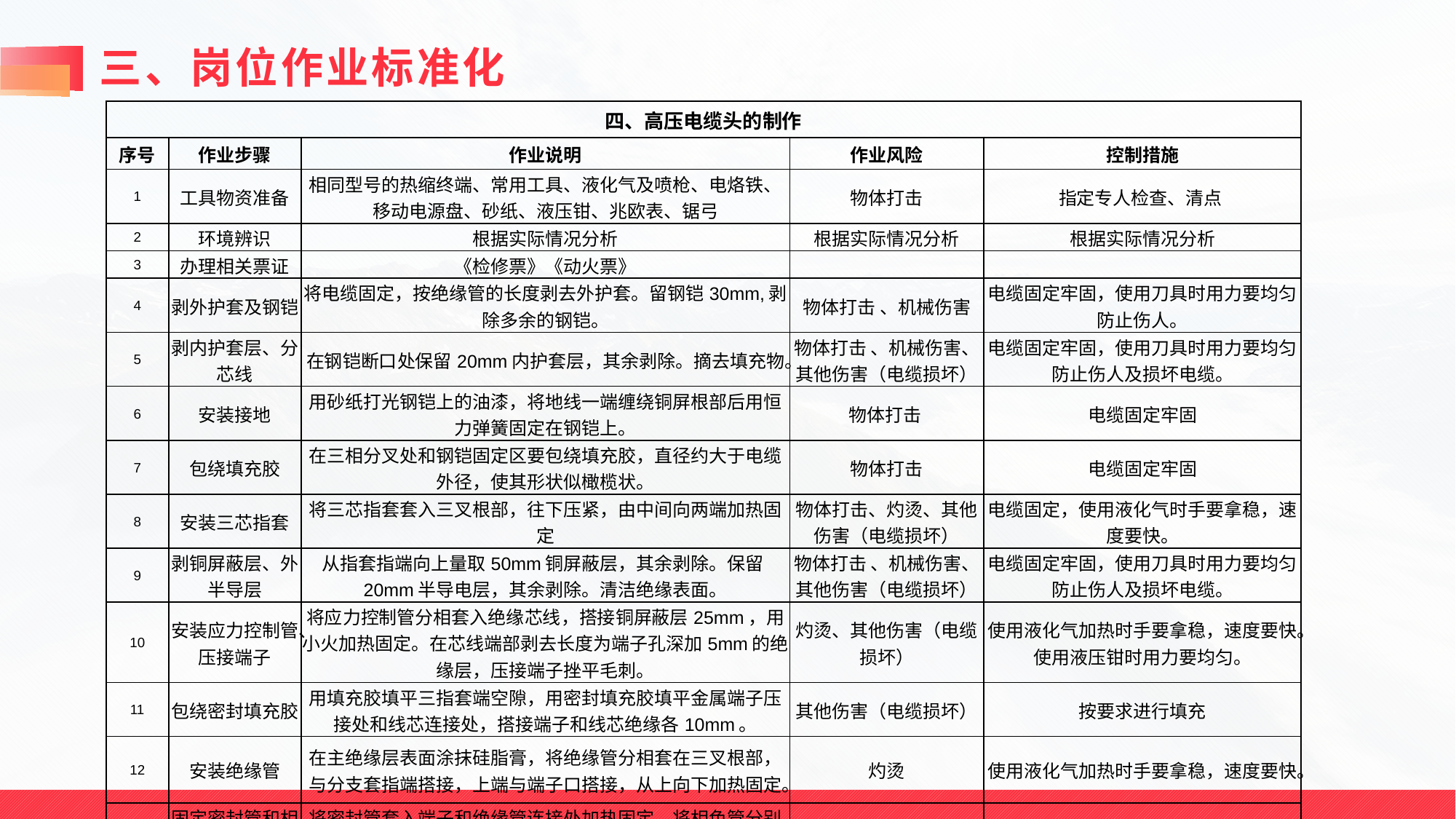

# 三、岗位作业标准化
| 四、高压电缆头的制作 |  |  |  |  |
| --- | --- | --- | --- | --- |
| 序号 | 作业步骤 | 作业说明 | 作业风险 | 控制措施 |
| 1 | 工具物资准备 | 相同型号的热缩终端、常用工具、液化气及喷枪、电烙铁、移动电源盘、砂纸、液压钳、兆欧表、锯弓 | 物体打击 | 指定专人检查、清点 |
| 2 | 环境辨识 | 根据实际情况分析 | 根据实际情况分析 | 根据实际情况分析 |
| 3 | 办理相关票证 | 《检修票》《动火票》 |  |  |
| 4 | 剥外护套及钢铠 | 将电缆固定，按绝缘管的长度剥去外护套。留钢铠30mm,剥除多余的钢铠。 | 物体打击 、机械伤害 | 电缆固定牢固，使用刀具时用力要均匀防止伤人。 |
| 5 | 剥内护套层、分芯线 | 在钢铠断口处保留20mm内护套层，其余剥除。摘去填充物。 | 物体打击 、机械伤害、其他伤害（电缆损坏） | 电缆固定牢固，使用刀具时用力要均匀防止伤人及损坏电缆。 |
| 6 | 安装接地 | 用砂纸打光钢铠上的油漆，将地线一端缠绕铜屏根部后用恒力弹簧固定在钢铠上。 | 物体打击 | 电缆固定牢固 |
| 7 | 包绕填充胶 | 在三相分叉处和钢铠固定区要包绕填充胶，直径约大于电缆外径，使其形状似橄榄状。 | 物体打击 | 电缆固定牢固 |
| 8 | 安装三芯指套 | 将三芯指套套入三叉根部，往下压紧，由中间向两端加热固定 | 物体打击、灼烫、其他伤害（电缆损坏） | 电缆固定，使用液化气时手要拿稳，速度要快。 |
| 9 | 剥铜屏蔽层、外半导层 | 从指套指端向上量取50mm铜屏蔽层，其余剥除。保留20mm半导电层，其余剥除。清洁绝缘表面。 | 物体打击 、机械伤害、其他伤害（电缆损坏） | 电缆固定牢固，使用刀具时用力要均匀防止伤人及损坏电缆。 |
| 10 | 安装应力控制管、压接端子 | 将应力控制管分相套入绝缘芯线，搭接铜屏蔽层25mm，用小火加热固定。在芯线端部剥去长度为端子孔深加5mm的绝缘层，压接端子挫平毛刺。 | 灼烫、其他伤害（电缆损坏） | 使用液化气加热时手要拿稳，速度要快。使用液压钳时用力要均匀。 |
| 11 | 包绕密封填充胶 | 用填充胶填平三指套端空隙，用密封填充胶填平金属端子压接处和线芯连接处，搭接端子和线芯绝缘各10mm。 | 其他伤害（电缆损坏） | 按要求进行填充 |
| 12 | 安装绝缘管 | 在主绝缘层表面涂抹硅脂膏，将绝缘管分相套在三叉根部，与分支套指端搭接，上端与端子口搭接，从上向下加热固定。 | 灼烫 | 使用液化气加热时手要拿稳，速度要快。 |
| 13 | 固定密封管和相色管 | 将密封管套入端子和绝缘管连接处加热固定。将相色管分别套在相应的芯线上，加热固定。 | 灼烫 | 使用液化气加热时手要拿稳，速度要快。 |
| 14 | 打扫现场 | 7S管理 | 环境污染 | 完工后打扫现场，严禁将物料留在现场。 |
32